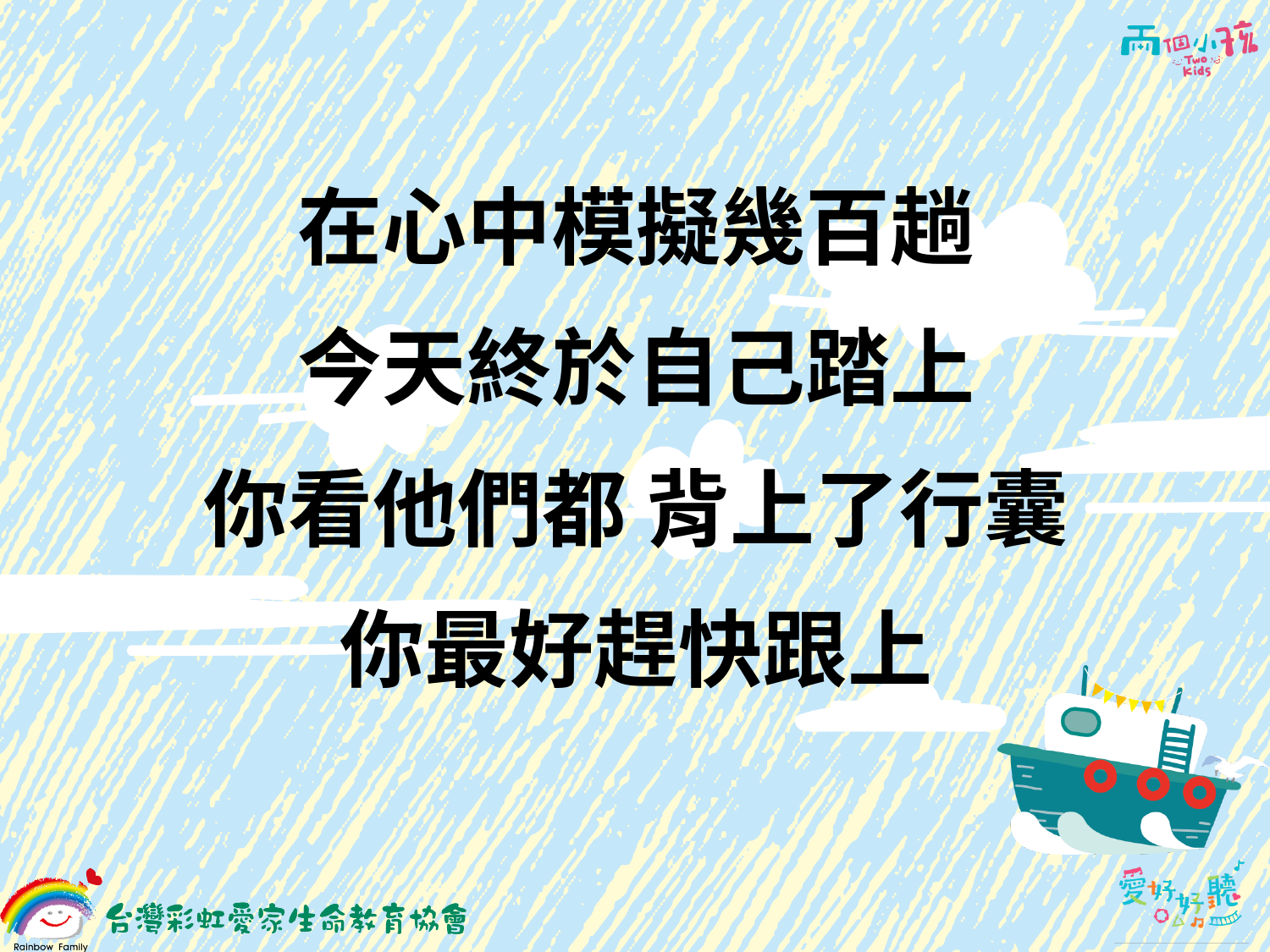

# 在心中模擬幾百趟 今天終於自己踏上 你看他們都 背上了行囊 你最好趕快跟上